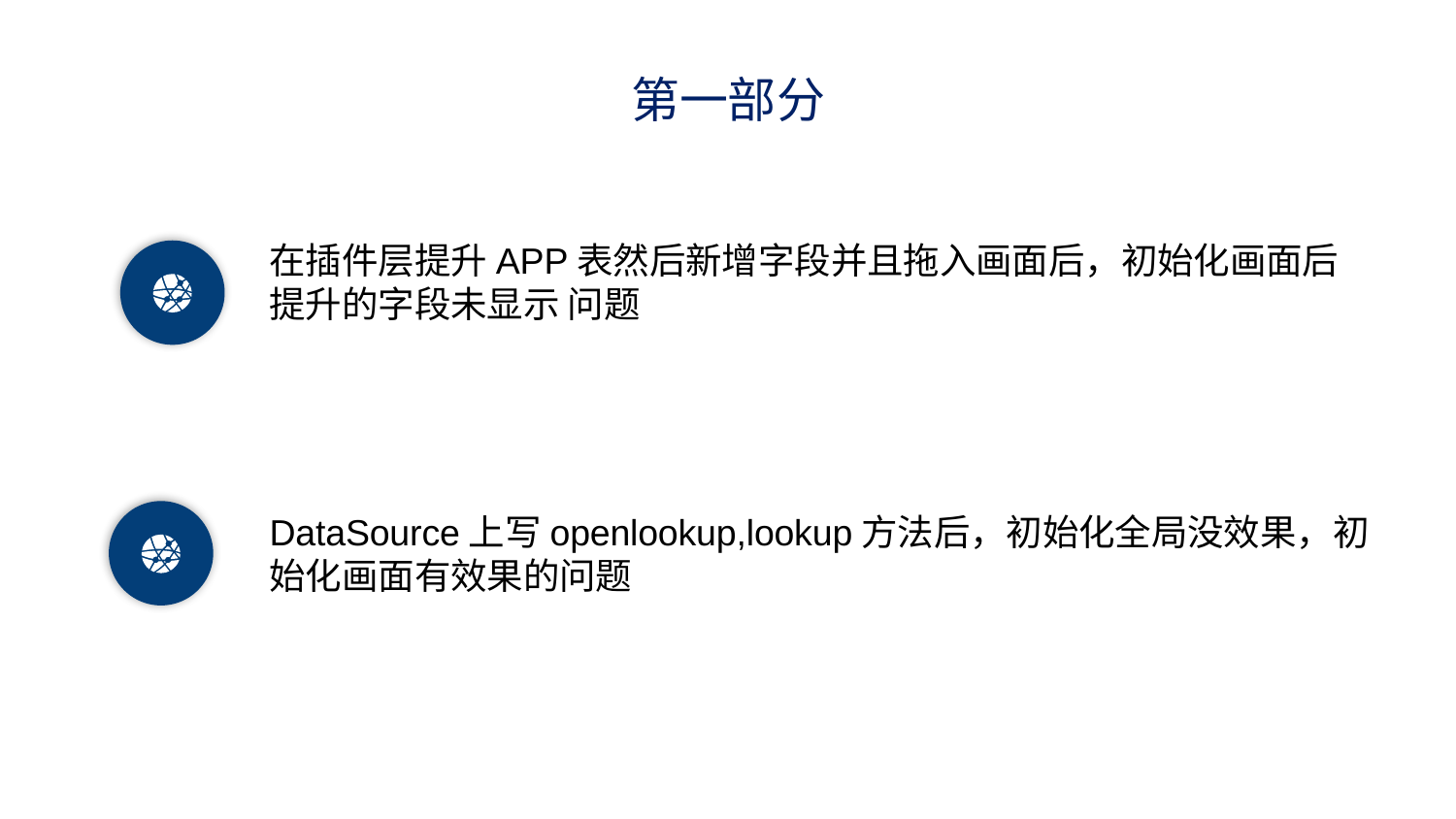

第一部分
在插件层提升APP表然后新增字段并且拖入画面后，初始化画面后 提升的字段未显示 问题

DataSource上写openlookup,lookup方法后，初始化全局没效果，初始化画面有效果的问题